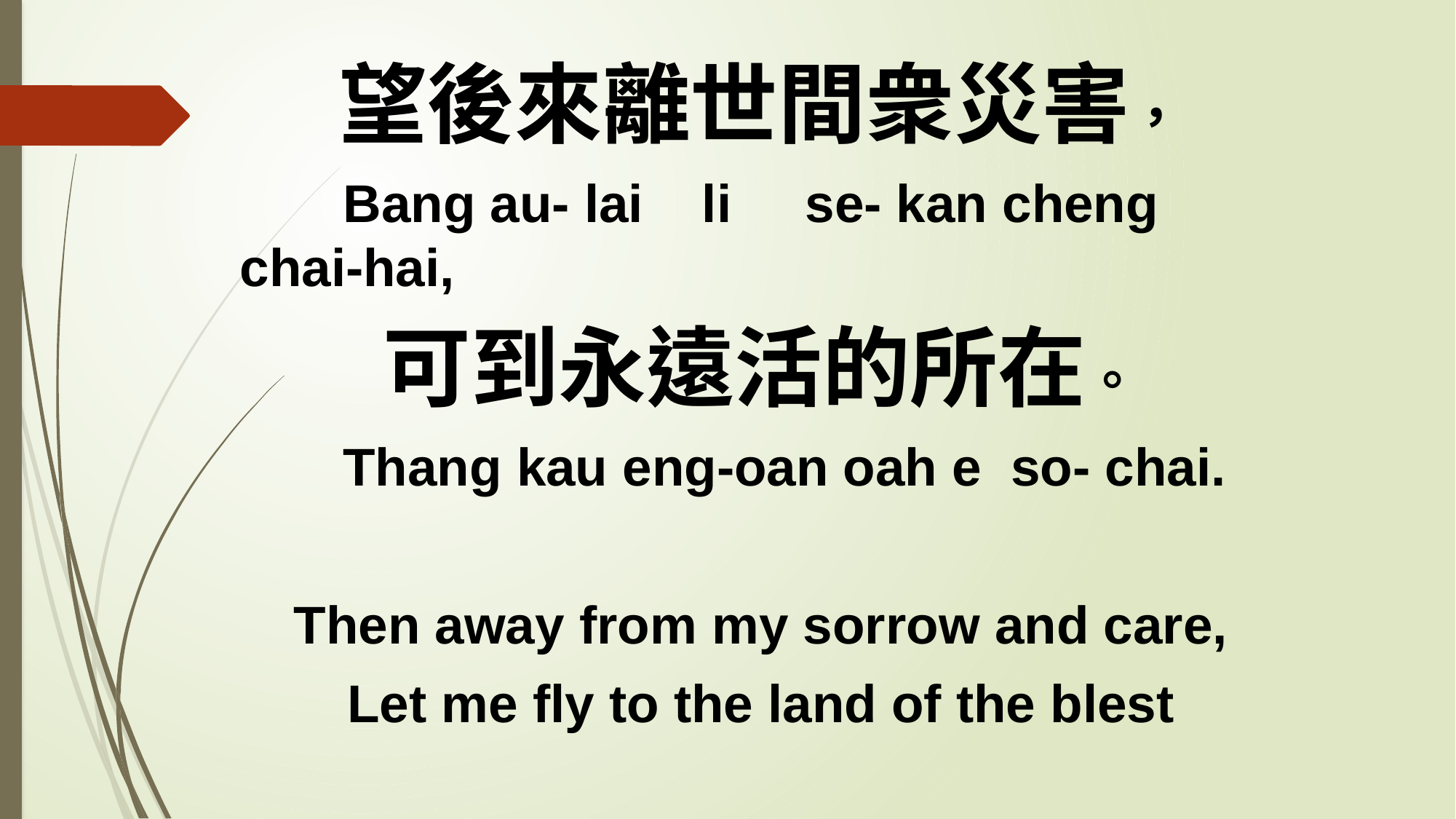

望後來離世間衆災害，
       Bang au- lai    li     se- kan cheng chai-hai,
可到永遠活的所在。
       Thang kau eng-oan oah e  so- chai.

Then away from my sorrow and care,
Let me fly to the land of the blest